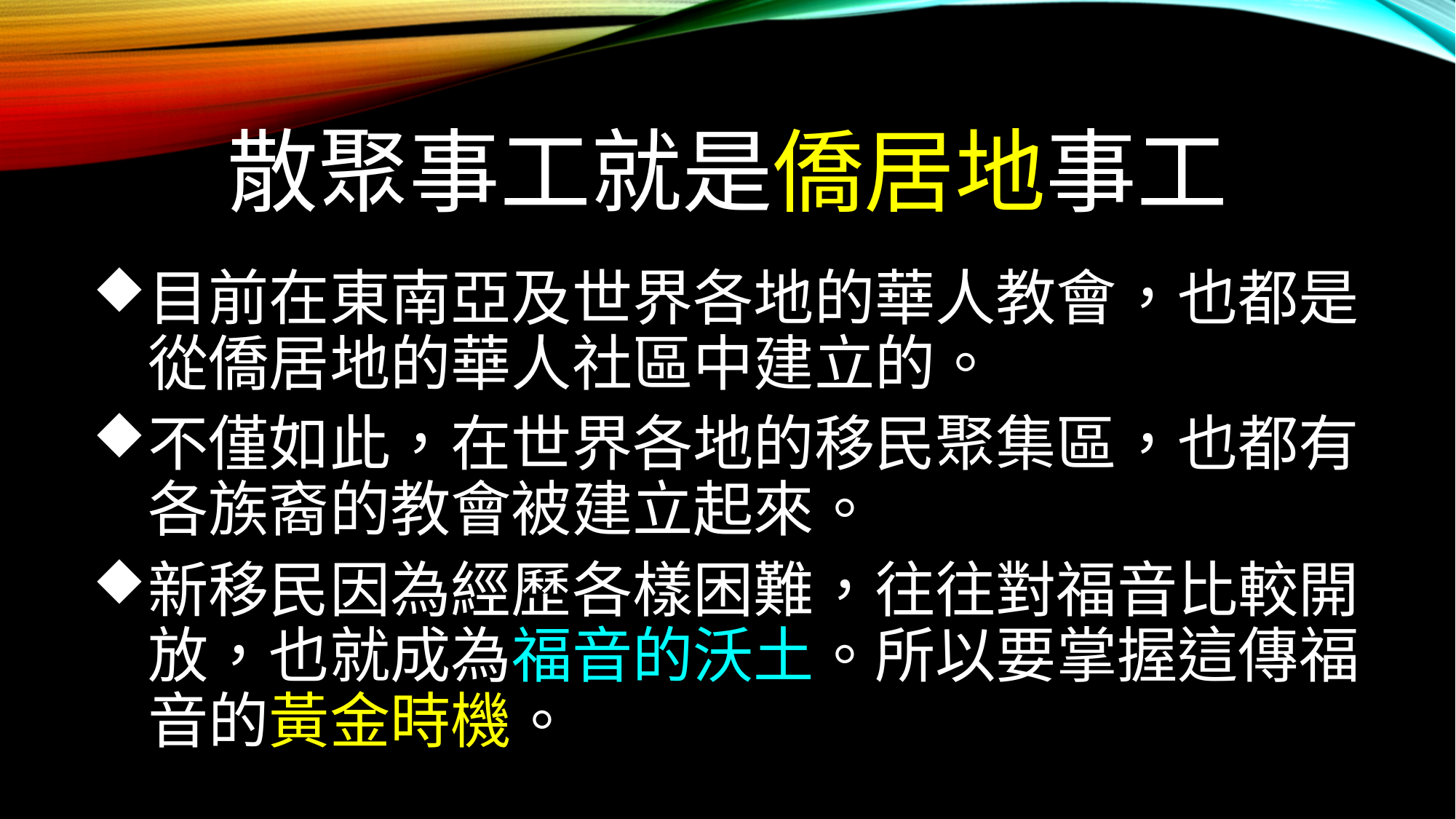

# 散聚事工就是僑居地事工
目前在東南亞及世界各地的華人教會，也都是從僑居地的華人社區中建立的。
不僅如此，在世界各地的移民聚集區，也都有各族裔的教會被建立起來。
新移民因為經歷各樣困難，往往對福音比較開放，也就成為福音的沃土。所以要掌握這傳福音的黃金時機。